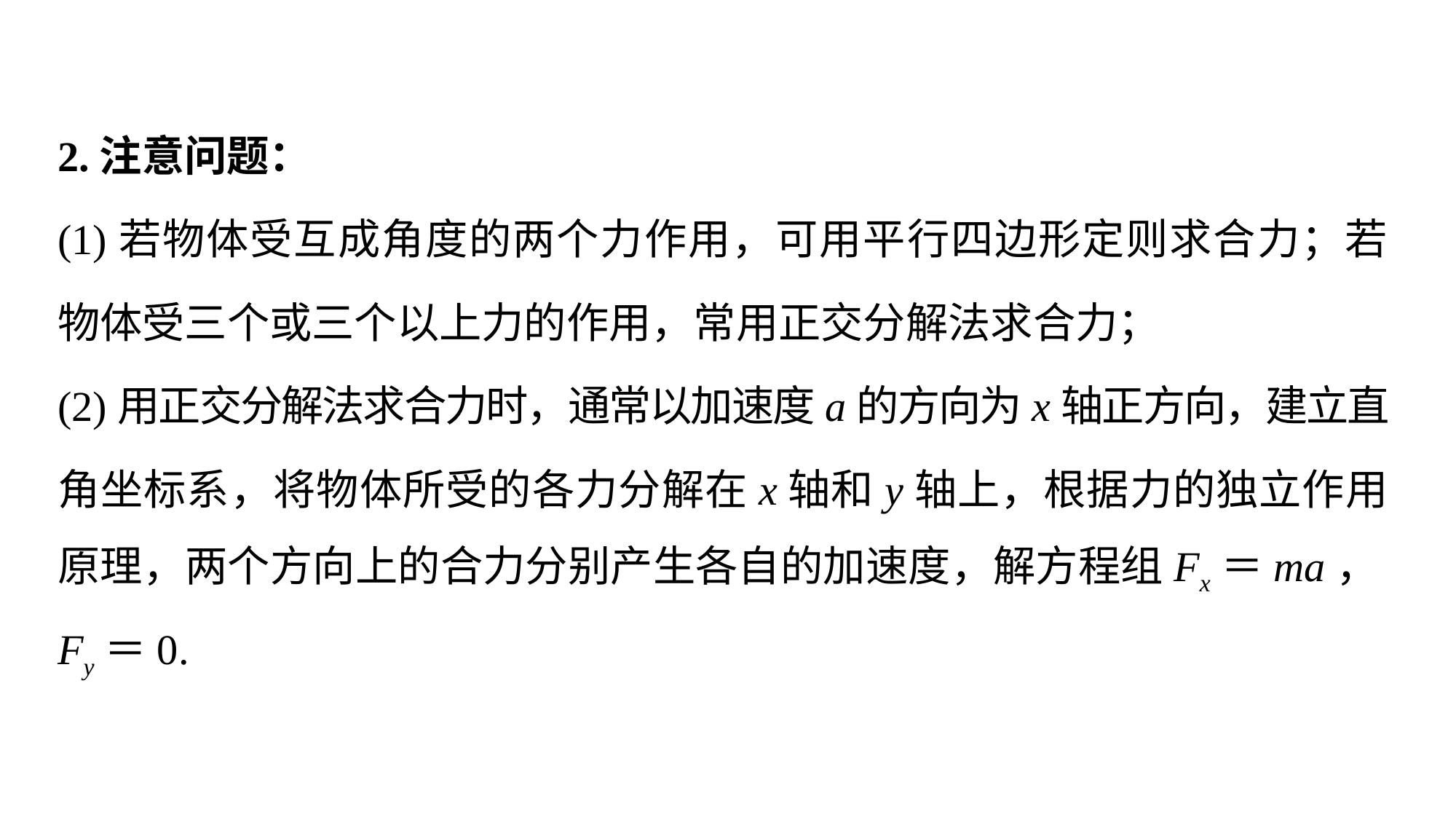

2.注意问题：
(1)若物体受互成角度的两个力作用，可用平行四边形定则求合力；若物体受三个或三个以上力的作用，常用正交分解法求合力；
(2)用正交分解法求合力时，通常以加速度a的方向为x轴正方向，建立直角坐标系，将物体所受的各力分解在x轴和y轴上，根据力的独立作用原理，两个方向上的合力分别产生各自的加速度，解方程组Fx＝ma，Fy＝0.